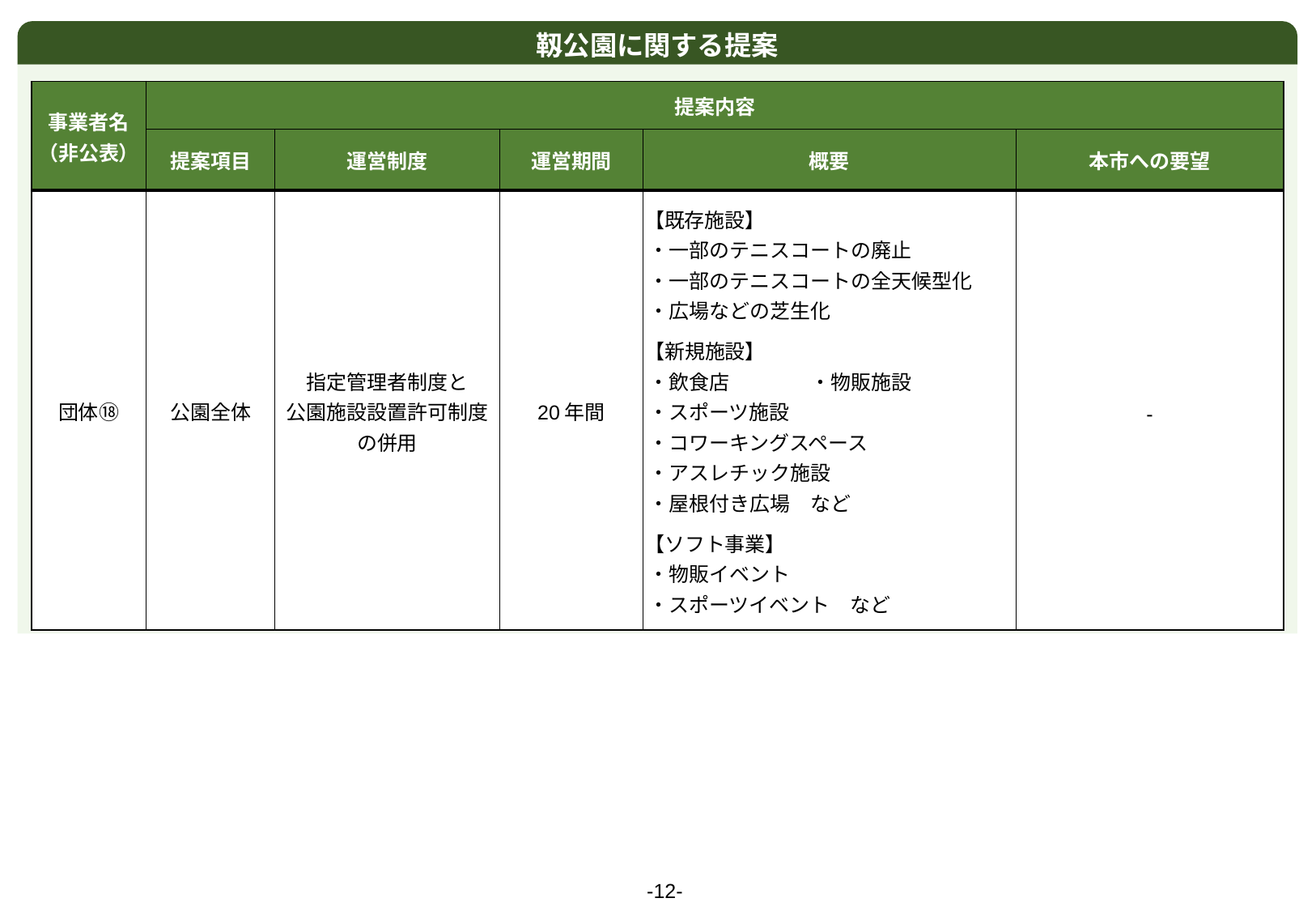

靱公園に関する提案

| 事業者名 （非公表） | 提案内容 |  |  |  |  |
| --- | --- | --- | --- | --- | --- |
|  | 提案項目 | 運営制度 | 運営期間 | 概要 | 本市への要望 |
| 団体⑱ | 公園全体 | 指定管理者制度と 公園施設設置許可制度の併用 | 20年間 | 【既存施設】 ・一部のテニスコートの廃止 ・一部のテニスコートの全天候型化 ・広場などの芝生化 【新規施設】 ・飲食店　　　　・物販施設 ・スポーツ施設 ・コワーキングスペース ・アスレチック施設 ・屋根付き広場　など 【ソフト事業】 ・物販イベント ・スポーツイベント　など | - |
-12-